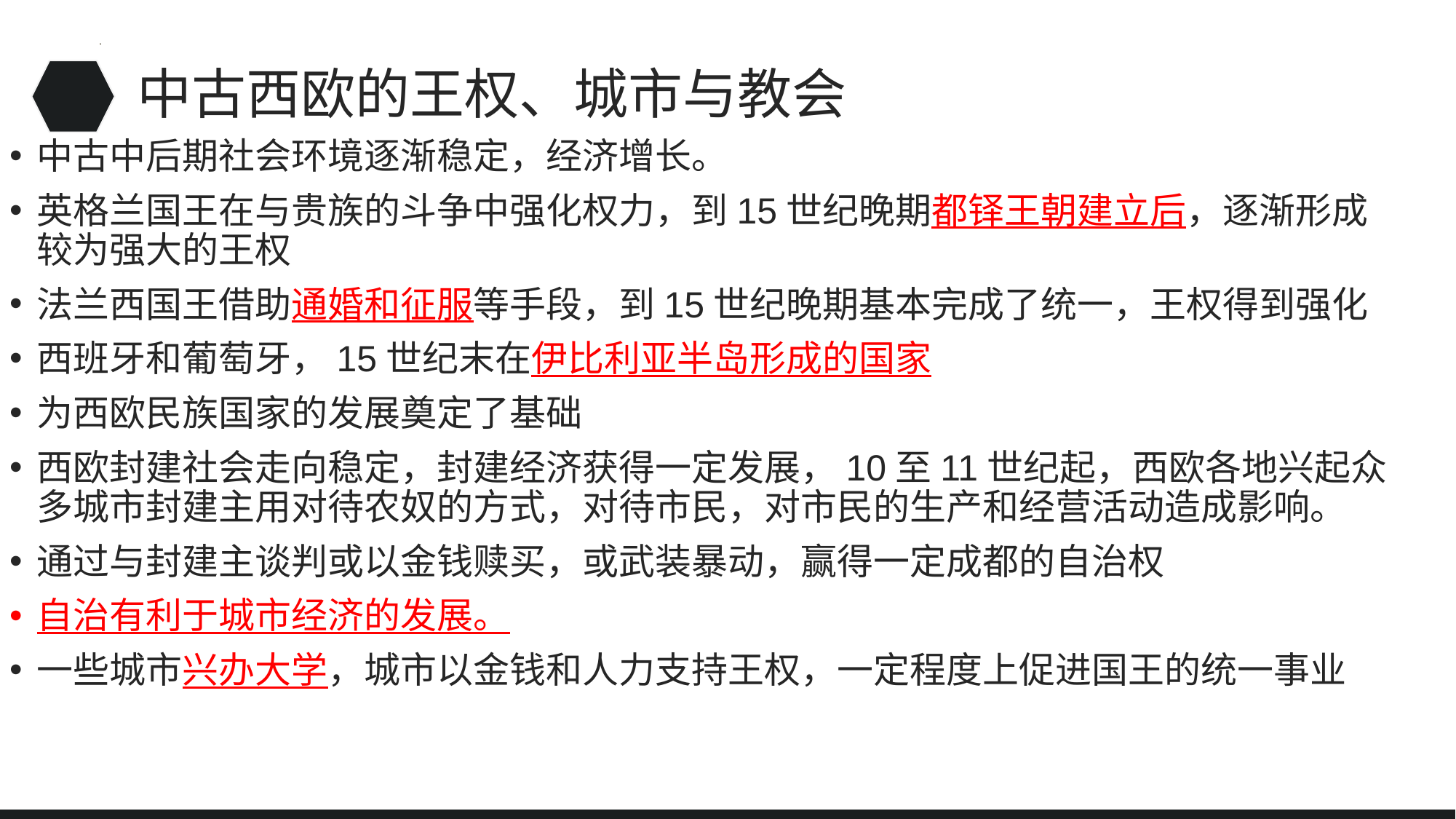

# 中古西欧的王权、城市与教会
中古中后期社会环境逐渐稳定，经济增长。
英格兰国王在与贵族的斗争中强化权力，到15世纪晚期都铎王朝建立后，逐渐形成较为强大的王权
法兰西国王借助通婚和征服等手段，到15世纪晚期基本完成了统一，王权得到强化
西班牙和葡萄牙，15世纪末在伊比利亚半岛形成的国家
为西欧民族国家的发展奠定了基础
西欧封建社会走向稳定，封建经济获得一定发展，10至11世纪起，西欧各地兴起众多城市封建主用对待农奴的方式，对待市民，对市民的生产和经营活动造成影响。
通过与封建主谈判或以金钱赎买，或武装暴动，赢得一定成都的自治权
自治有利于城市经济的发展。
一些城市兴办大学，城市以金钱和人力支持王权，一定程度上促进国王的统一事业